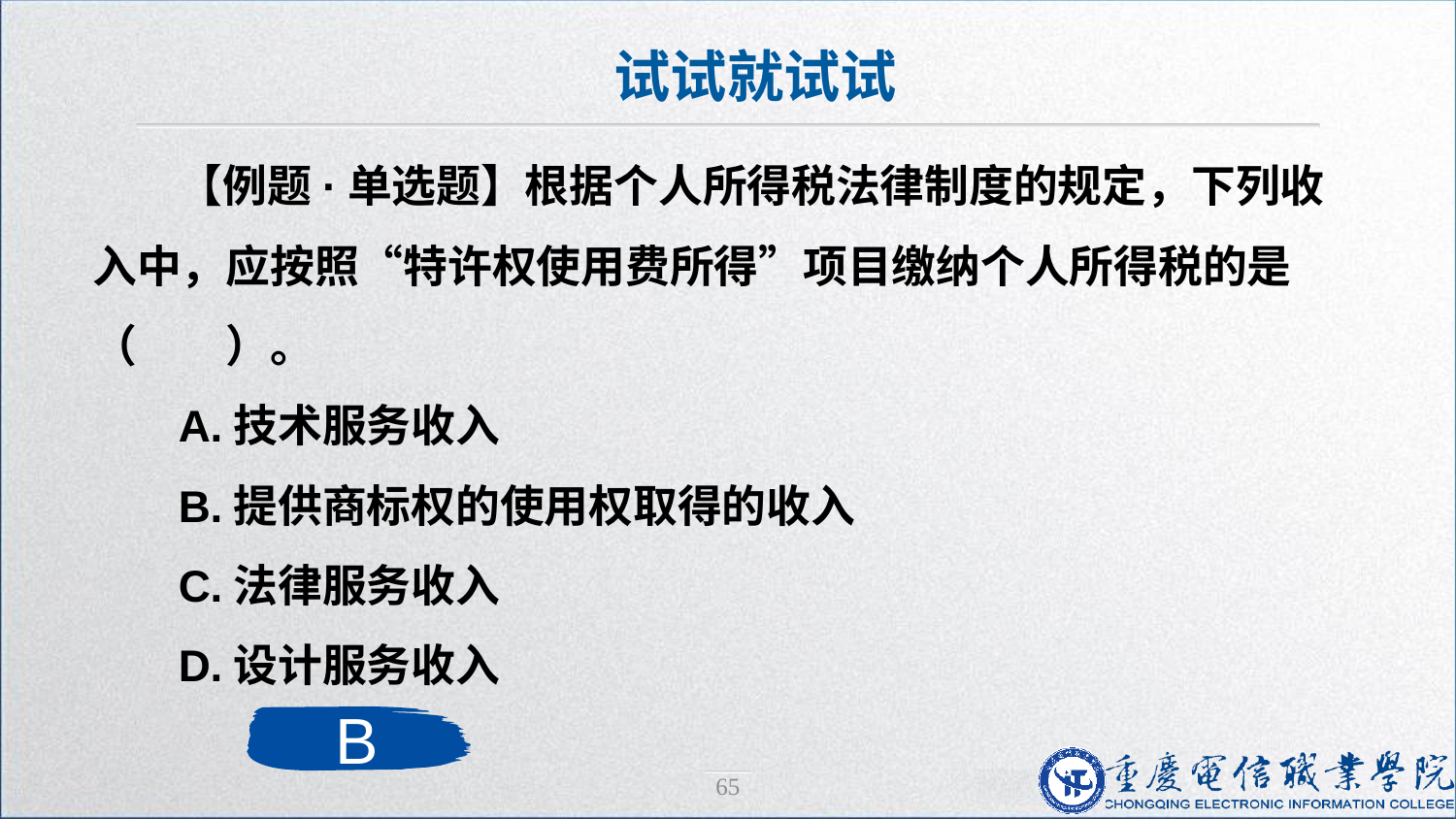

试试就试试
【例题·单选题】根据个人所得税法律制度的规定，下列收入中，应按照“特许权使用费所得”项目缴纳个人所得税的是（　　）。
A.技术服务收入
B.提供商标权的使用权取得的收入
C.法律服务收入
D.设计服务收入

B
65